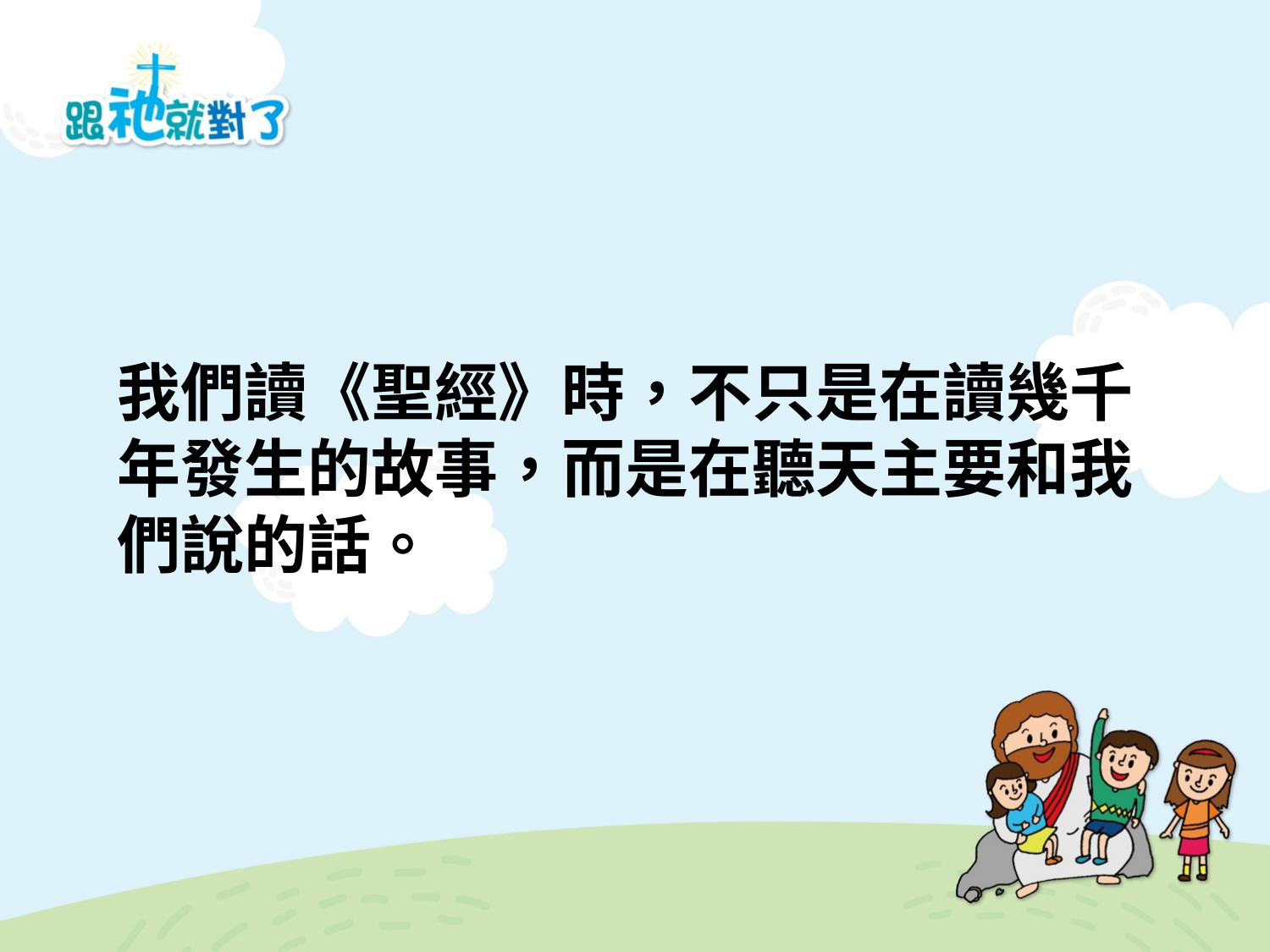

我們讀《聖經》時，不只是在讀幾千年發生的故事，而是在聽天主要和我們說的話。